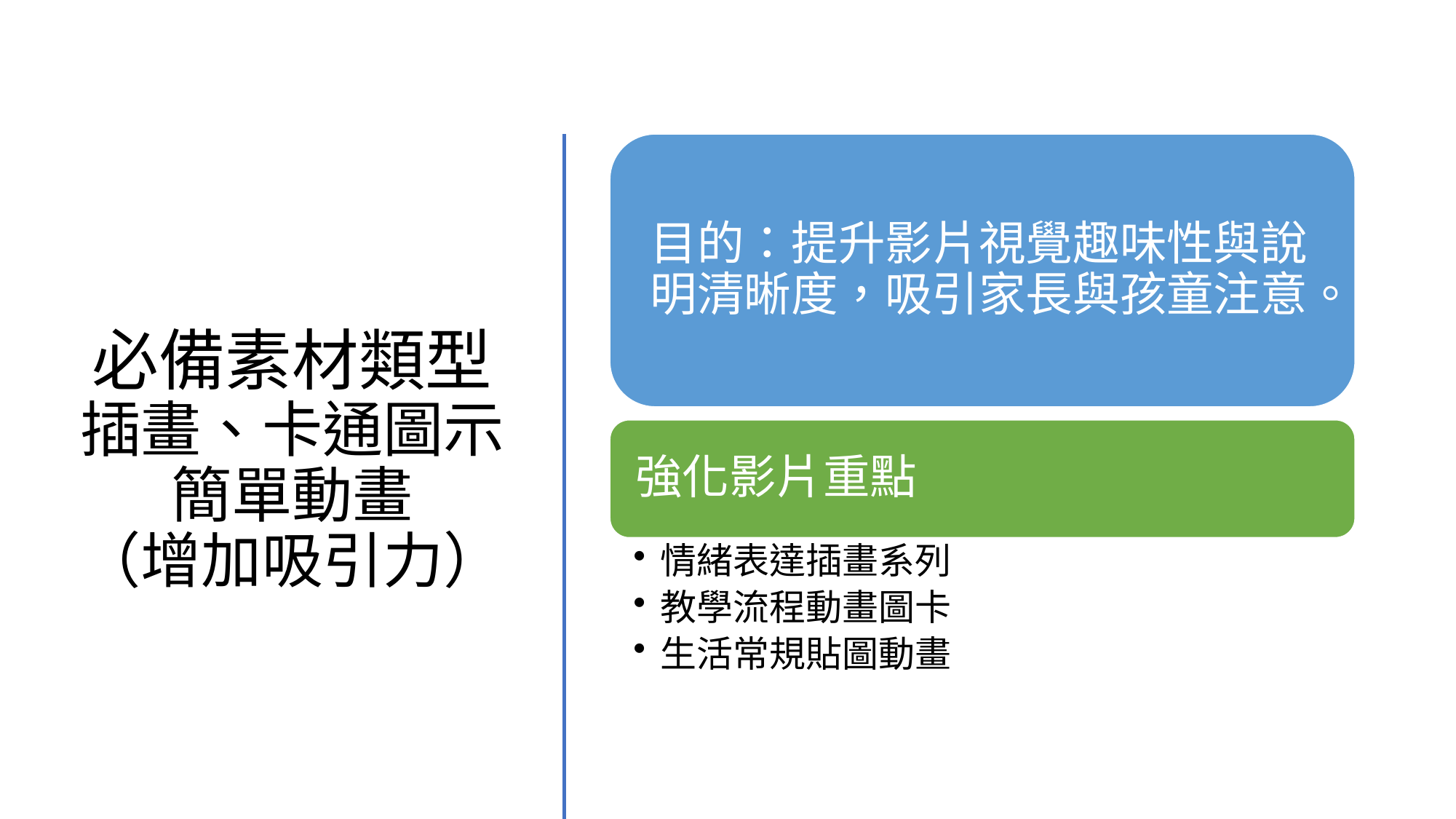

# 必備素材類型 插畫、卡通圖示 簡單動畫 （增加吸引力）
目的：提升影片視覺趣味性與說明清晰度，吸引家長與孩童注意。
強化影片重點
情緒表達插畫系列
教學流程動畫圖卡
生活常規貼圖動畫